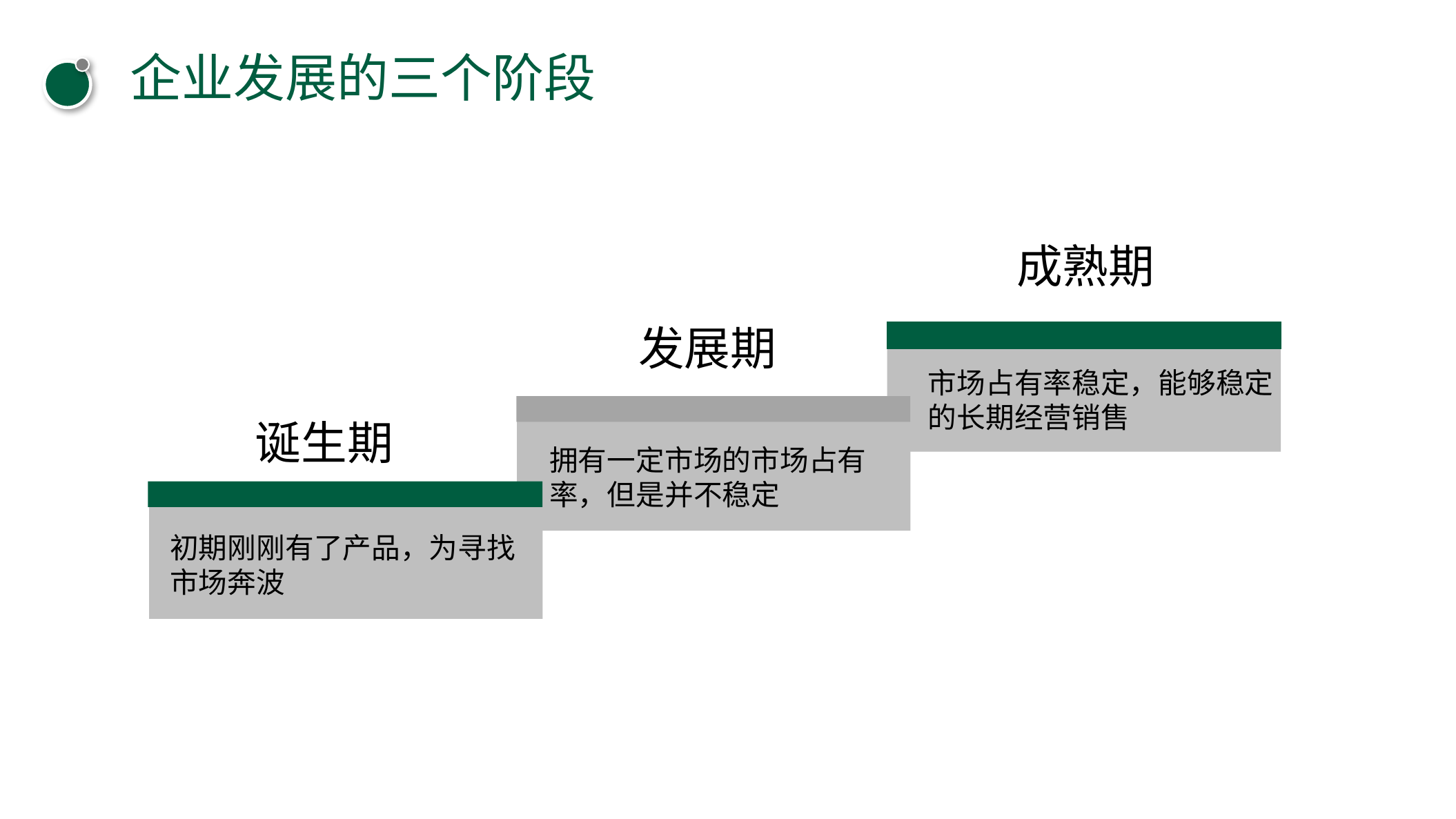

企业发展的三个阶段

成熟期
发展期

市场占有率稳定，能够稳定的长期经营销售

诞生期

拥有一定市场的市场占有率，但是并不稳定

初期刚刚有了产品，为寻找市场奔波